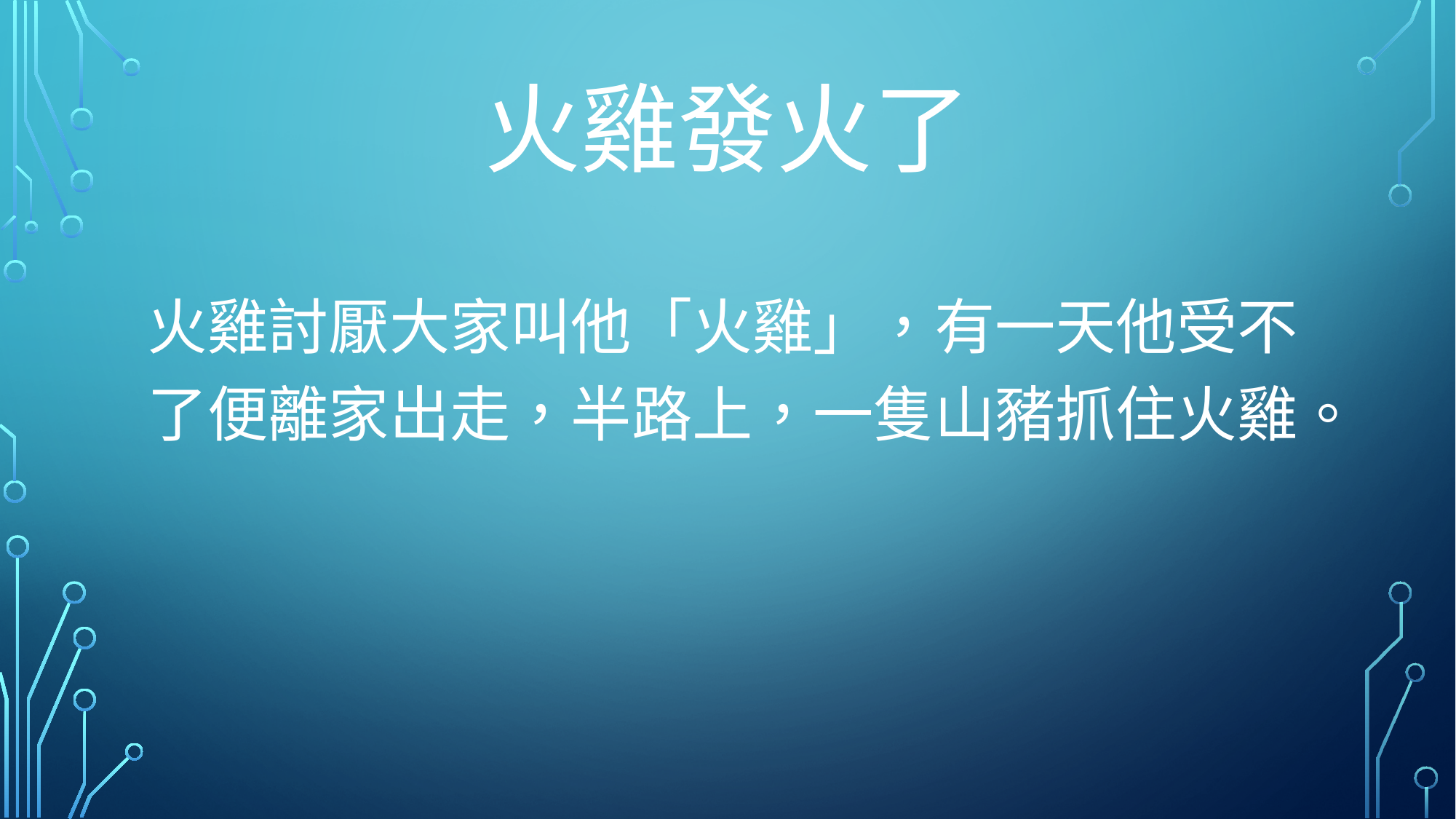

# 火雞發火了
火雞討厭大家叫他「火雞」，有一天他受不了便離家出走，半路上，一隻山豬抓住火雞。